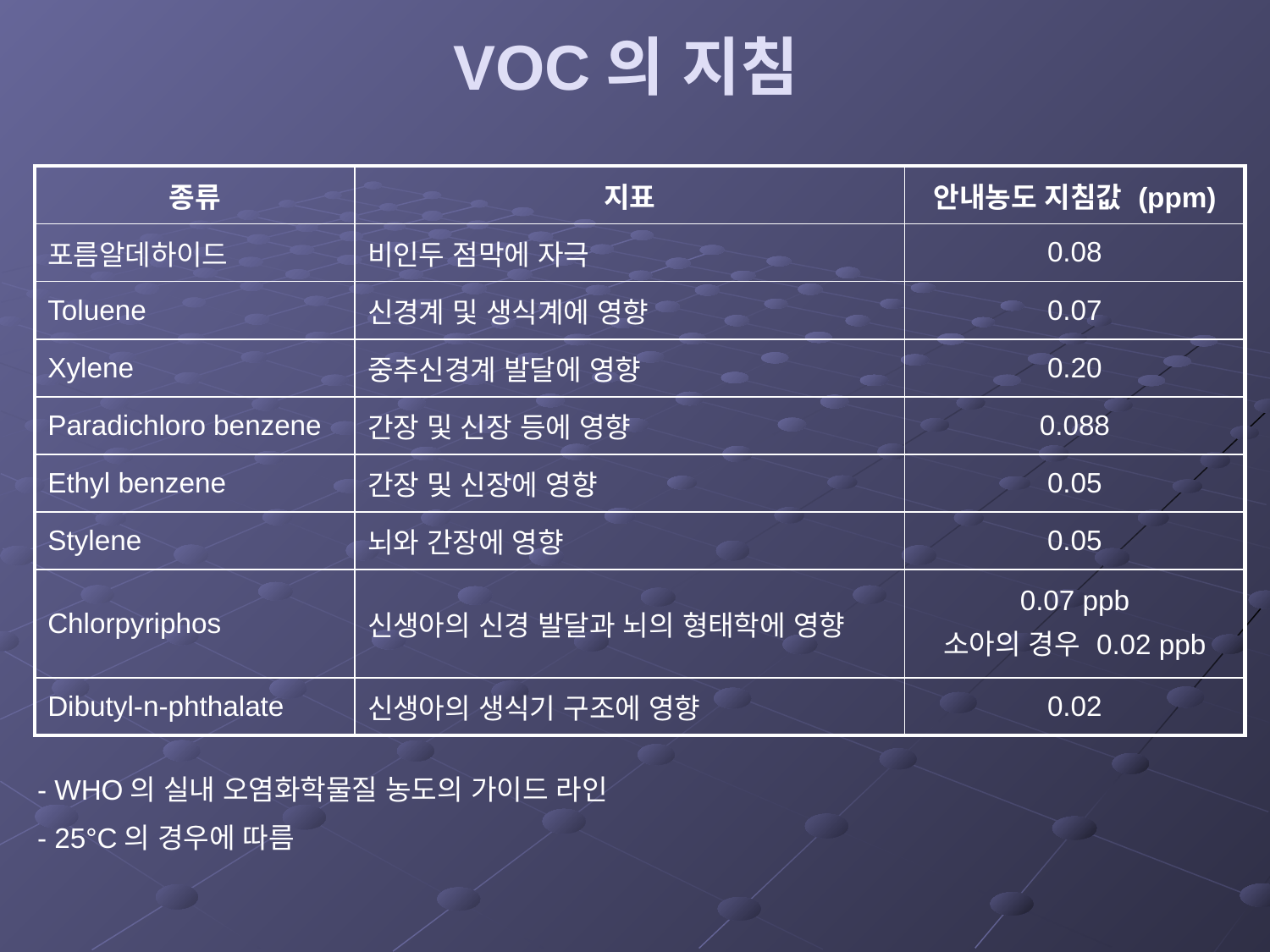

# VOC의 지침
| 종류 | 지표 | 안내농도 지침값 (ppm) |
| --- | --- | --- |
| 포름알데하이드 | 비인두 점막에 자극 | 0.08 |
| Toluene | 신경계 및 생식계에 영향 | 0.07 |
| Xylene | 중추신경계 발달에 영향 | 0.20 |
| Paradichloro benzene | 간장 및 신장 등에 영향 | 0.088 |
| Ethyl benzene | 간장 및 신장에 영향 | 0.05 |
| Stylene | 뇌와 간장에 영향 | 0.05 |
| Chlorpyriphos | 신생아의 신경 발달과 뇌의 형태학에 영향 | 0.07 ppb 소아의 경우 0.02 ppb |
| Dibutyl-n-phthalate | 신생아의 생식기 구조에 영향 | 0.02 |
- WHO의 실내 오염화학물질 농도의 가이드 라인
- 25°C의 경우에 따름